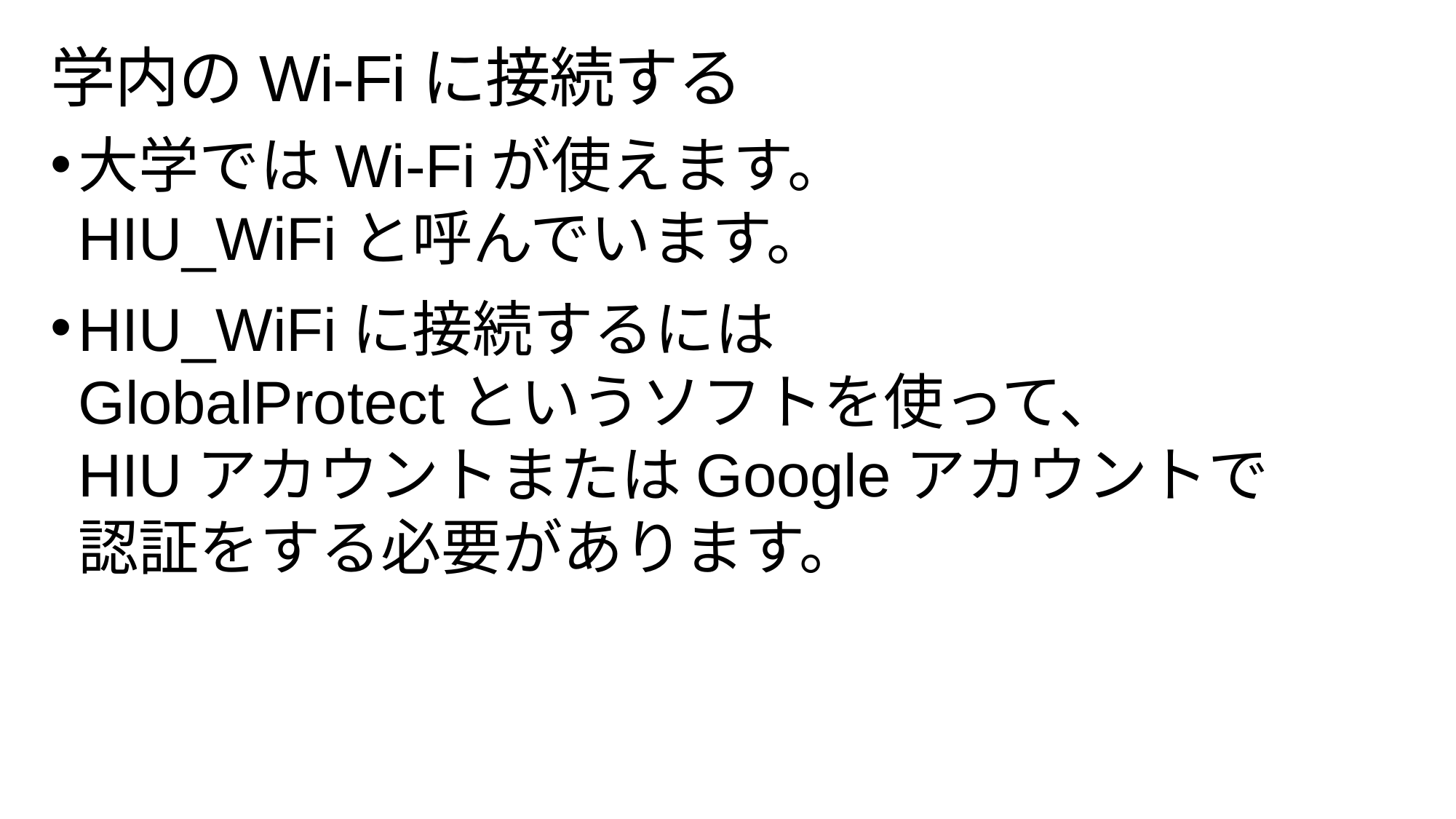

# 学内のWi-Fiに接続する
大学ではWi-Fiが使えます。
HIU_WiFiと呼んでいます。
HIU_WiFiに接続するには
GlobalProtectというソフトを使って、
HIUアカウントまたはGoogleアカウントで
認証をする必要があります。